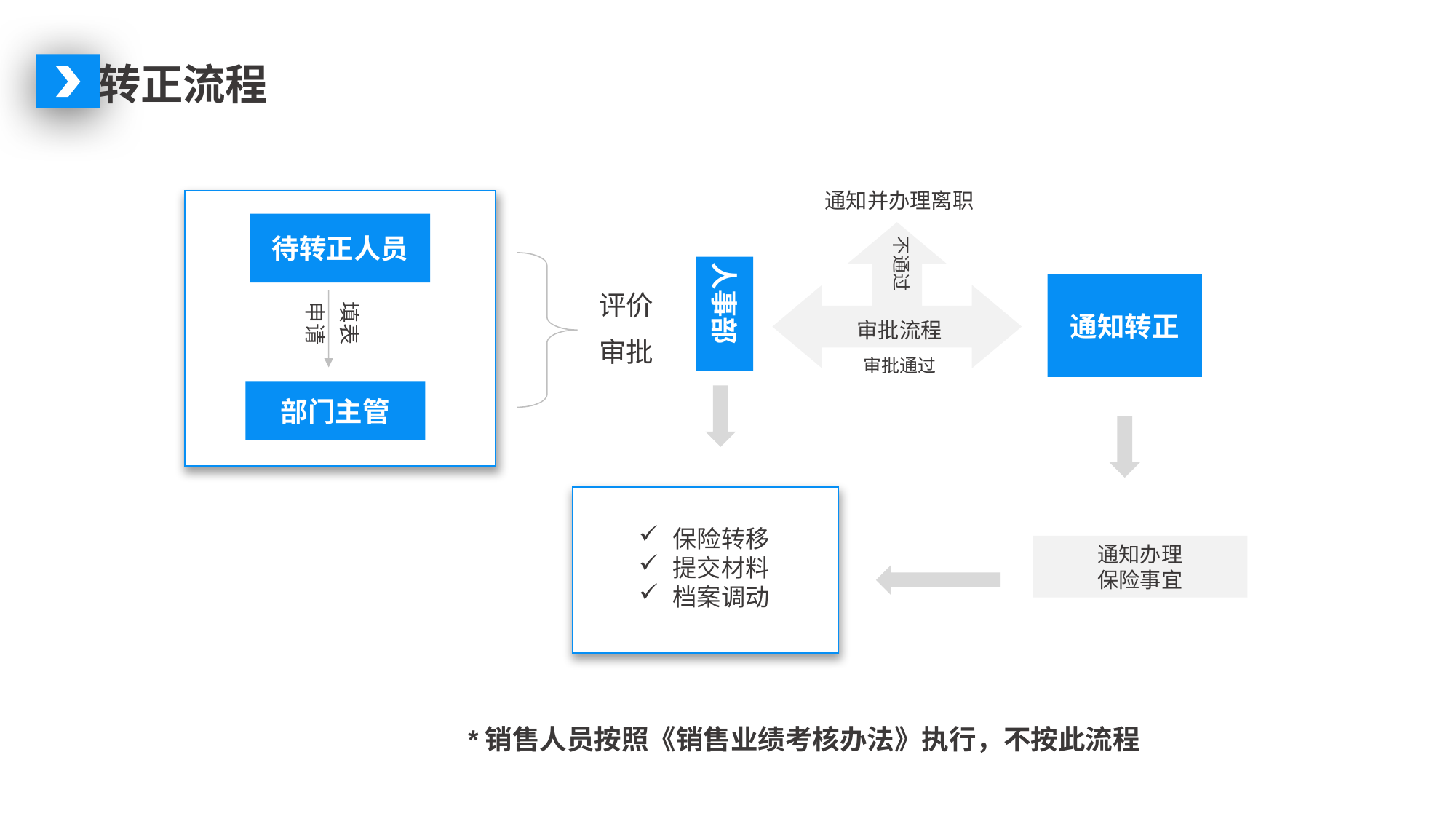

转正流程
通知并办理离职

待转正人员

申请
填表

不通过
审批流程
审批通过

人事部
通知转正
评价
审批
部门主管

保险转移
提交材料
档案调动

通知办理
保险事宜

*销售人员按照《销售业绩考核办法》执行，不按此流程
PPT下载 http://www.1ppt.com/xiazai/